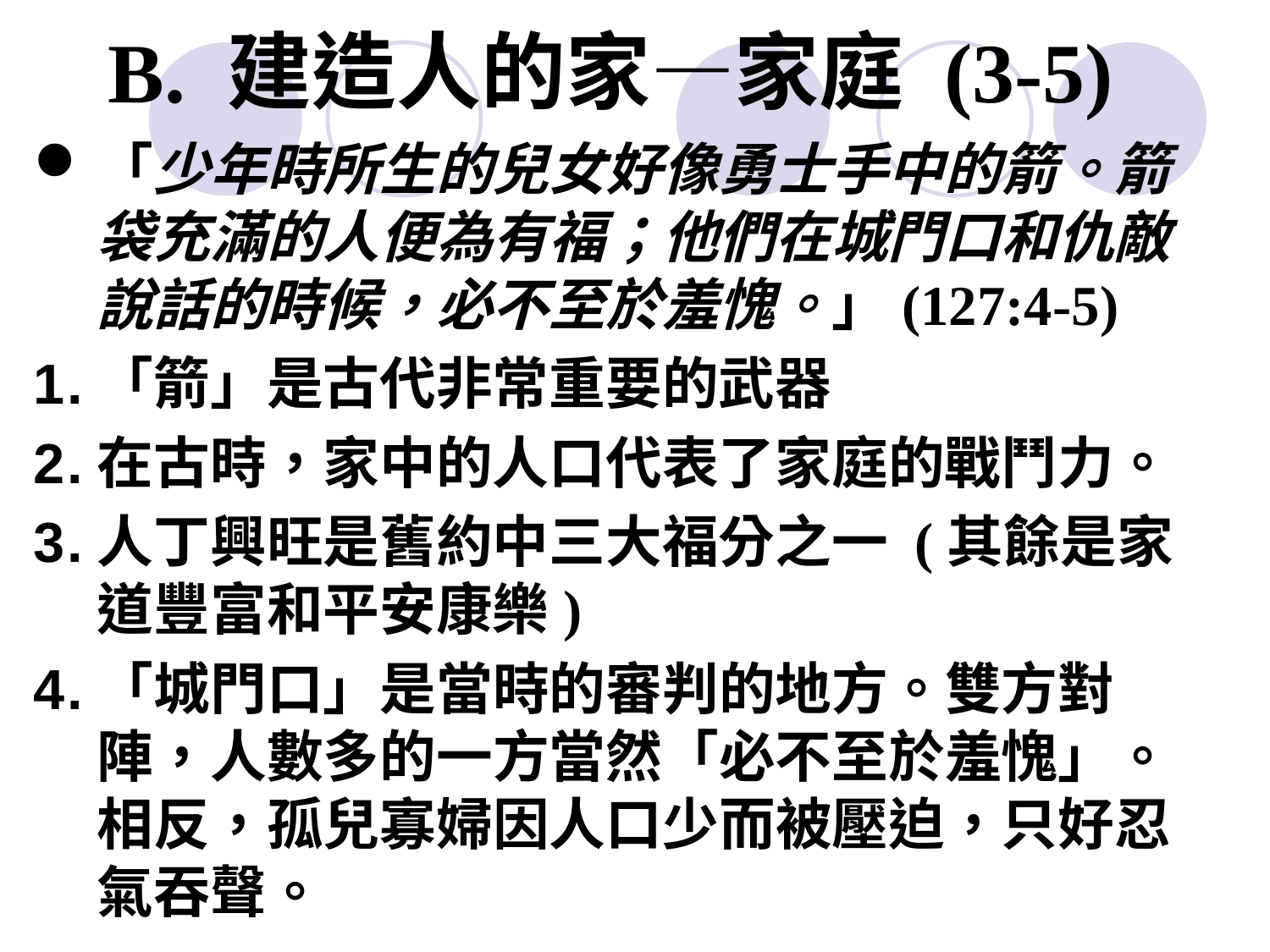

# B. 建造人的家—家庭 (3-5)
「少年時所生的兒女好像勇士手中的箭。箭袋充滿的人便為有福；他們在城門口和仇敵說話的時候，必不至於羞愧。」(127:4-5)
「箭」是古代非常重要的武器
在古時，家中的人口代表了家庭的戰鬥力。
人丁興旺是舊約中三大福分之一 (其餘是家道豐富和平安康樂)
「城門口」是當時的審判的地方。雙方對陣，人數多的一方當然「必不至於羞愧」。相反，孤兒寡婦因人口少而被壓迫，只好忍氣吞聲。